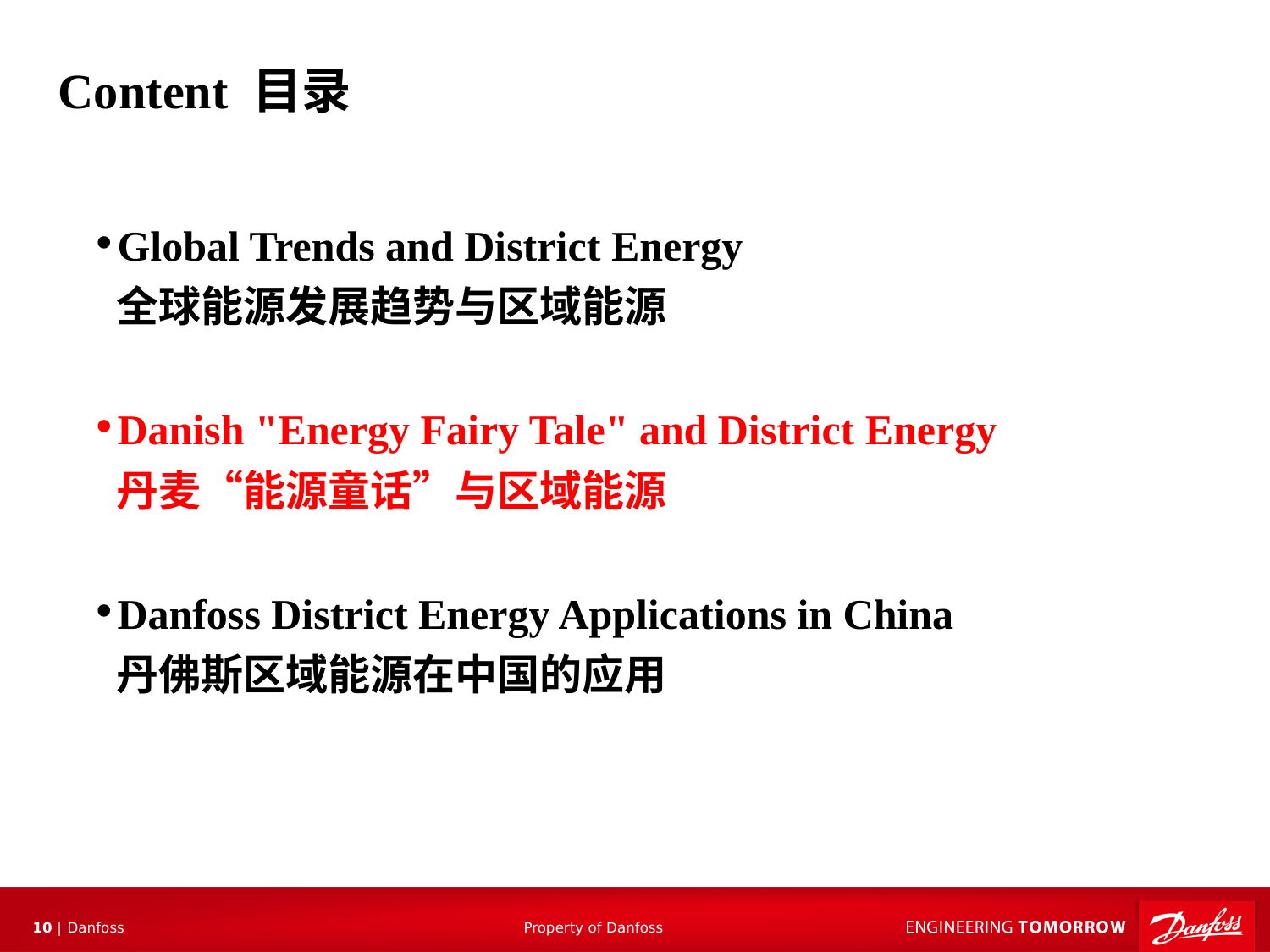

# Content 目录
Global Trends and District Energy
全球能源发展趋势与区域能源

Danish "Energy Fairy Tale" and District Energy
丹麦“能源童话”与区域能源

Danfoss District Energy Applications in China
丹佛斯区域能源在中国的应用